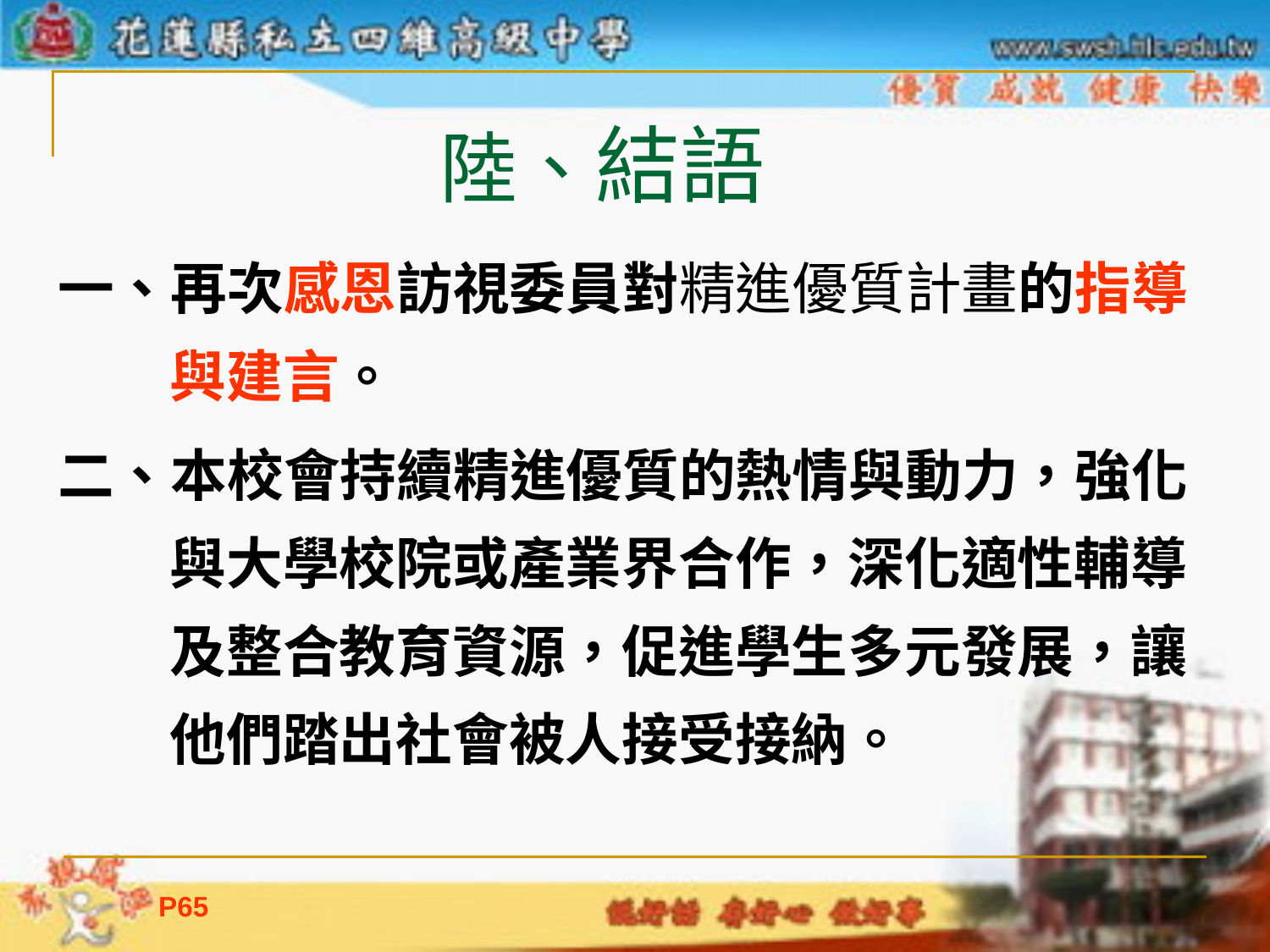

# 陸、結語
一、再次感恩訪視委員對精進優質計畫的指導與建言。
二、本校會持續精進優質的熱情與動力，強化與大學校院或產業界合作，深化適性輔導及整合教育資源，促進學生多元發展，讓他們踏出社會被人接受接納。
P65